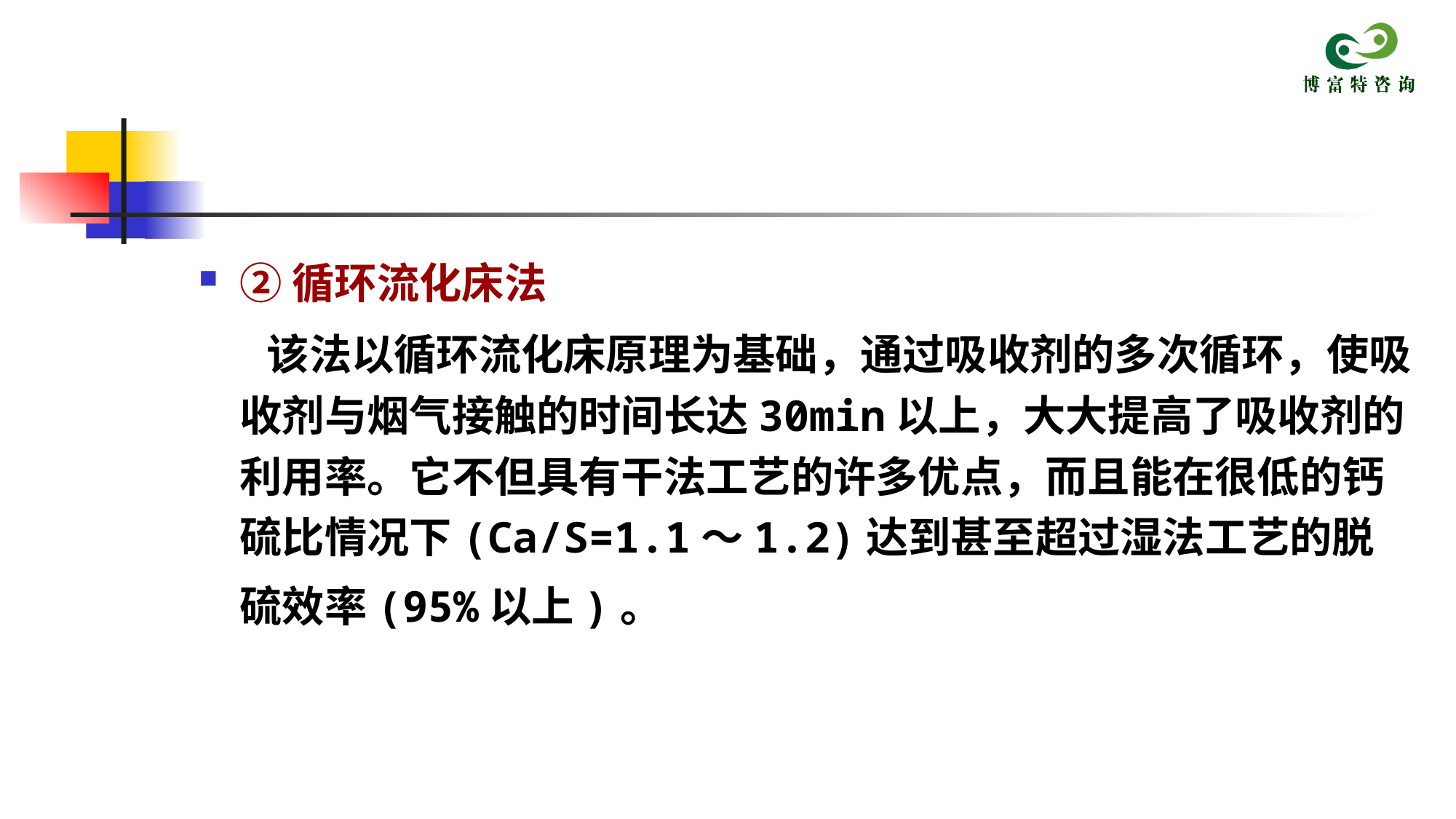

②循环流化床法
      该法以循环流化床原理为基础，通过吸收剂的多次循环，使吸收剂与烟气接触的时间长达30min以上，大大提高了吸收剂的利用率。它不但具有干法工艺的许多优点，而且能在很低的钙硫比情况下(Ca/S=1.1～1.2)达到甚至超过湿法工艺的脱硫效率(95%以上)。